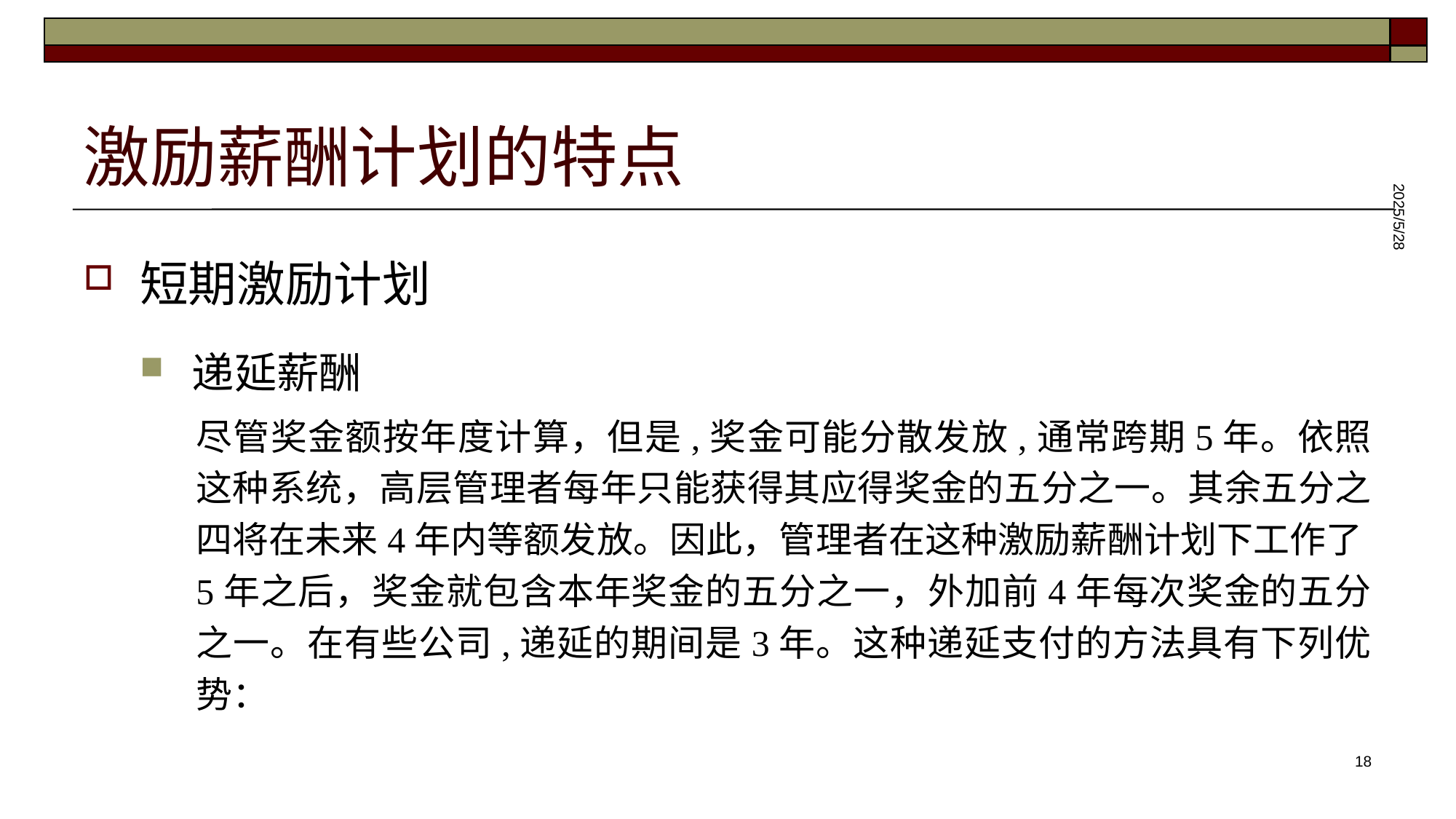

# 激励薪酬计划的特点
2025/5/28
短期激励计划
递延薪酬
尽管奖金额按年度计算，但是,奖金可能分散发放,通常跨期5年。依照这种系统，高层管理者每年只能获得其应得奖金的五分之一。其余五分之四将在未来4年内等额发放。因此，管理者在这种激励薪酬计划下工作了5年之后，奖金就包含本年奖金的五分之一，外加前4年每次奖金的五分之一。在有些公司,递延的期间是3年。这种递延支付的方法具有下列优势：

18